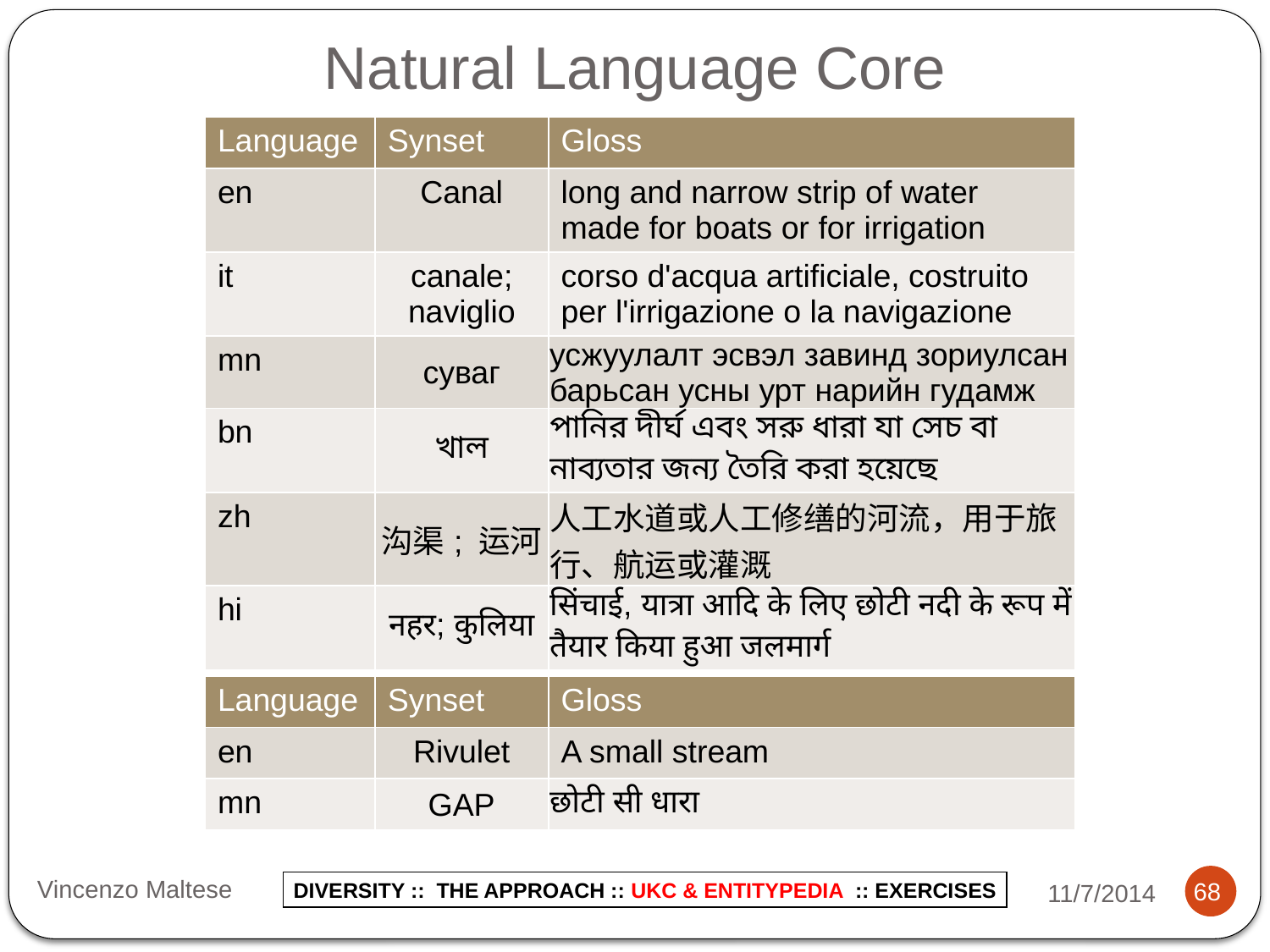

Natural Language Core
| Language | Synset | Gloss |
| --- | --- | --- |
| en | Canal | long and narrow strip of water made for boats or for irrigation |
| it | canale; naviglio | corso d'acqua artificiale, costruito per l'irrigazione o la navigazione |
| mn | суваг | усжуулалт эсвэл завинд зориулсан барьсан усны урт нарийн гудамж |
| bn | খাল | পানির দীর্ঘ এবং সরু ধারা যা সেচ বা নাব্যতার জন্য তৈরি করা হয়েছে |
| zh | 沟渠; 运河 | 人工水道或人工修缮的河流，用于旅行、航运或灌溉 |
| hi | नहर; कुलिया | सिंचाई, यात्रा आदि के लिए छोटी नदी के रूप में तैयार किया हुआ जलमार्ग |
| Language | Synset | Gloss |
| --- | --- | --- |
| en | Rivulet | A small stream |
| mn | GAP | छोटी सी धारा |
Vincenzo Maltese
11/7/2014
68
DIVERSITY ::  THE APPROACH :: UKC & ENTITYPEDIA  :: EXERCISES